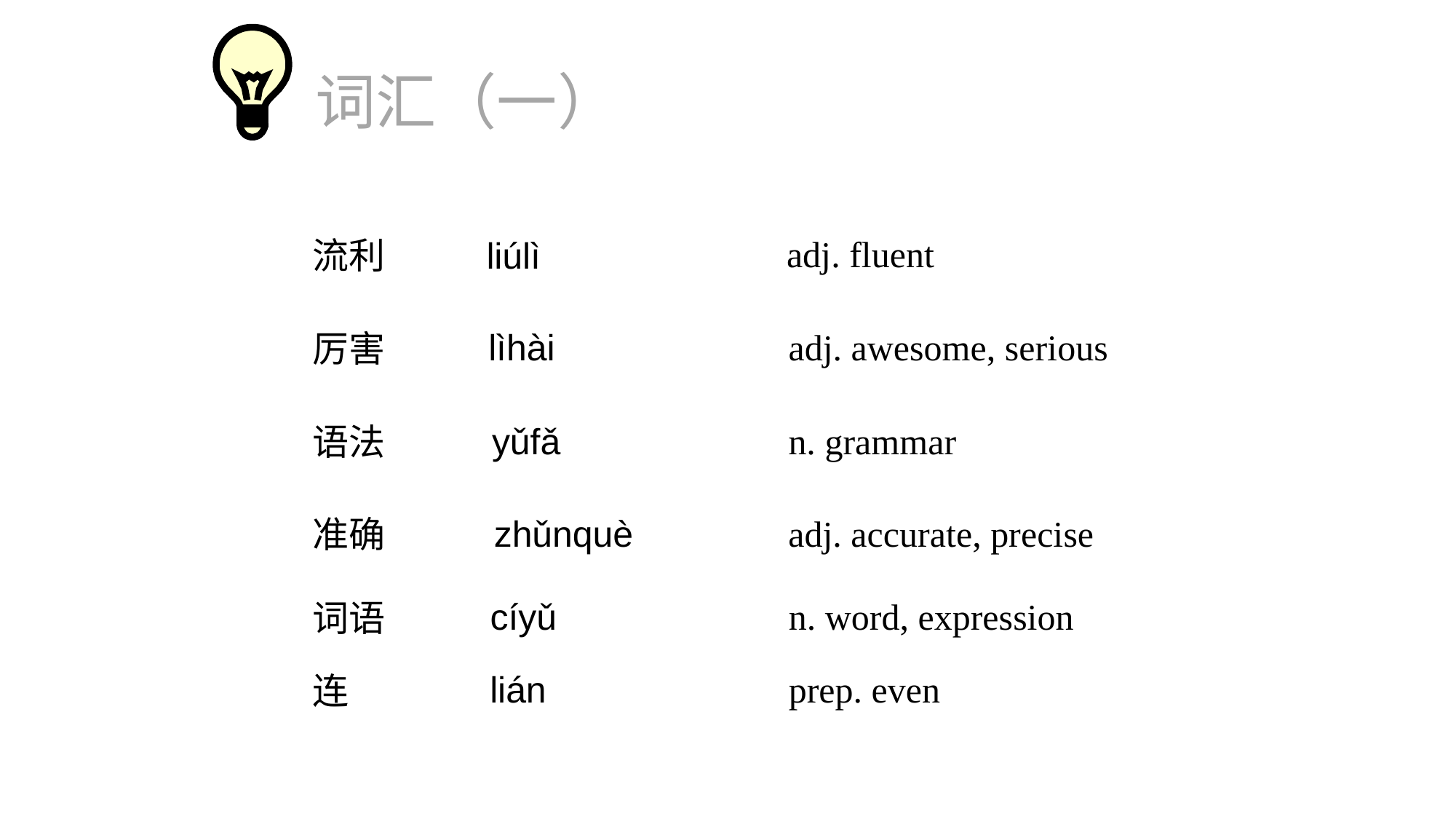

词汇（一）
adj. fluent
流利
liúlì
adj. awesome, serious
lìhài
厉害
yǔfǎ
n. grammar
语法
zhǔnquè
adj. accurate, precise
准确
cíyǔ
n. word, expression
词语
lián
prep. even
连